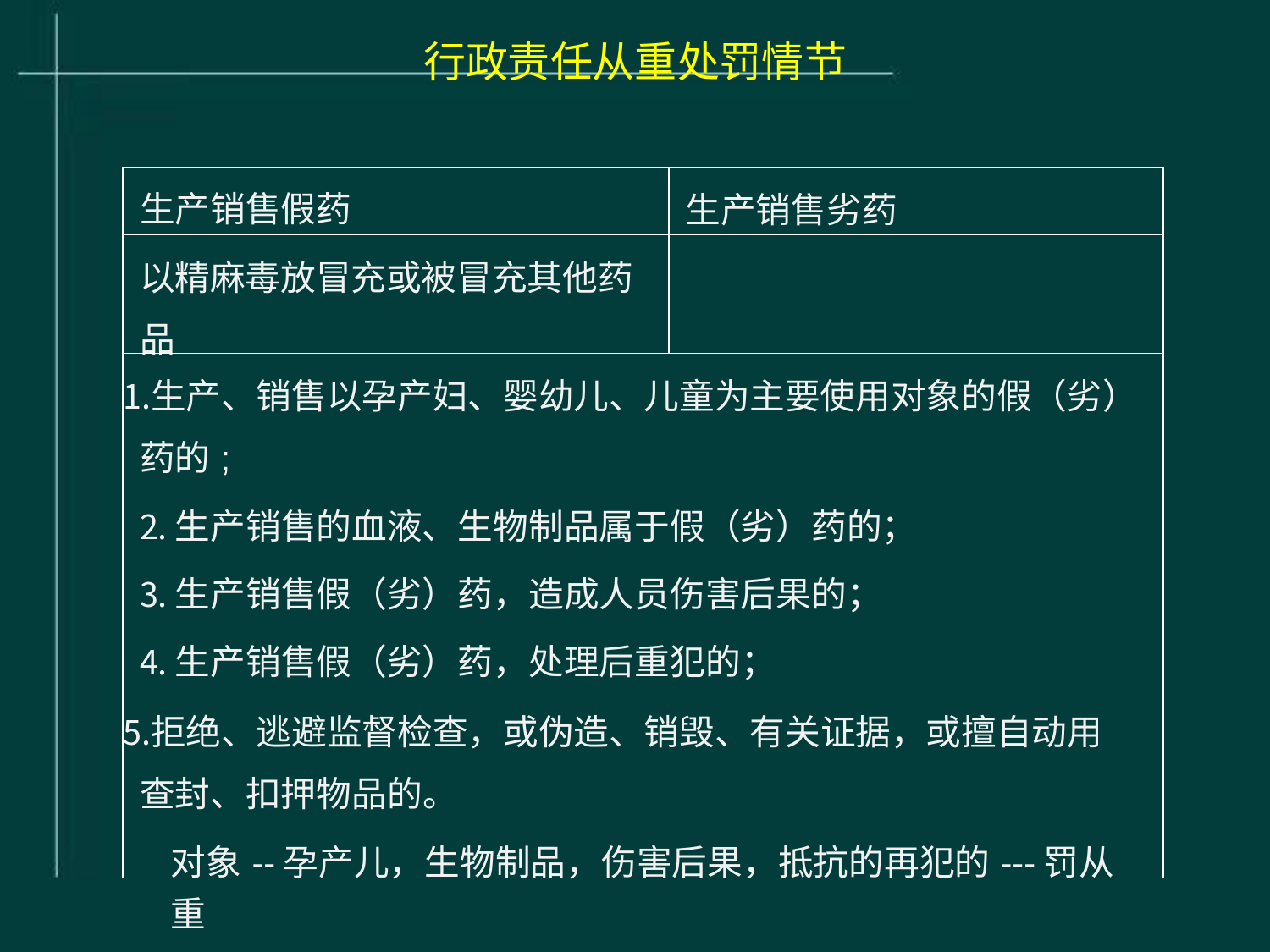

# 行政责任从重处罚情节
| 生产销售假药 | 生产销售劣药 |
| --- | --- |
| 以精麻毒放冒充或被冒充其他药 品 |  |
| 生产、销售以孕产妇、婴幼儿、儿童为主要使用对象的假（劣） 药的; 生产销售的血液、生物制品属于假（劣）药的； 生产销售假（劣）药，造成人员伤害后果的； 生产销售假（劣）药，处理后重犯的； 拒绝、逃避监督检查，或伪造、销毁、有关证据，或擅自动用 查封、扣押物品的。 对象--孕产儿，生物制品，伤害后果，抵抗的再犯的---罚从重 |  |